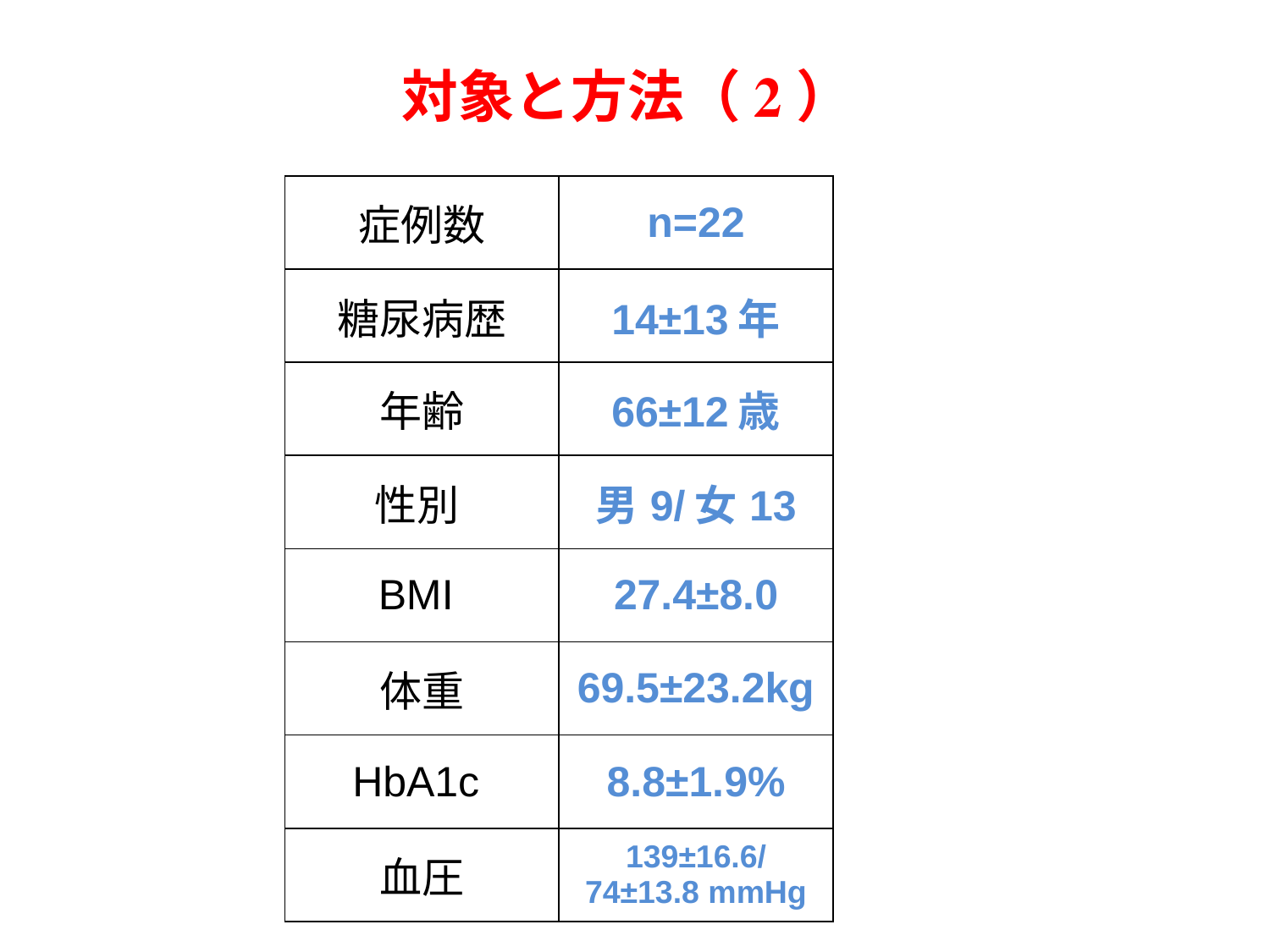

対象と方法（2）

| 症例数 | n=22 |
| --- | --- |
| 糖尿病歴 | 14±13年 |
| 年齢 | 66±12歳 |
| 性別 | 男9/女13 |
| BMI | 27.4±8.0 |
| 体重 | 69.5±23.2kg |
| HbA1c | 8.8±1.9% |
| 血圧 | 139±16.6/ 74±13.8 mmHg |